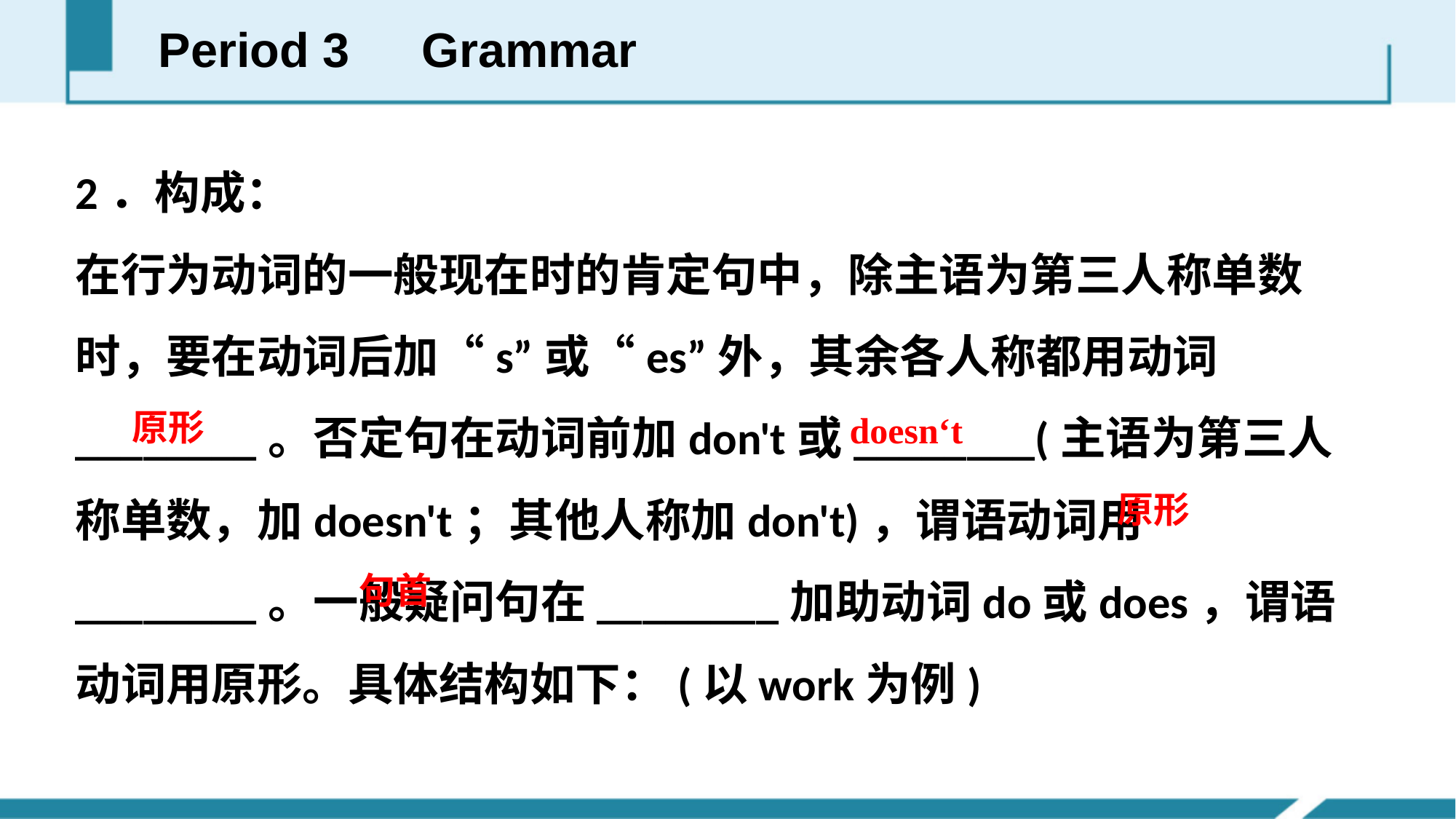

Period 3　Grammar
2．构成：
在行为动词的一般现在时的肯定句中，除主语为第三人称单数时，要在动词后加“­s”或“­es”外，其余各人称都用动词________。否定句在动词前加don't或________(主语为第三人称单数，加doesn't；其他人称加don't)，谓语动词用________。一般疑问句在________加助动词do或does，谓语动词用原形。具体结构如下：(以work为例)
原形
doesn‘t
原形
句首